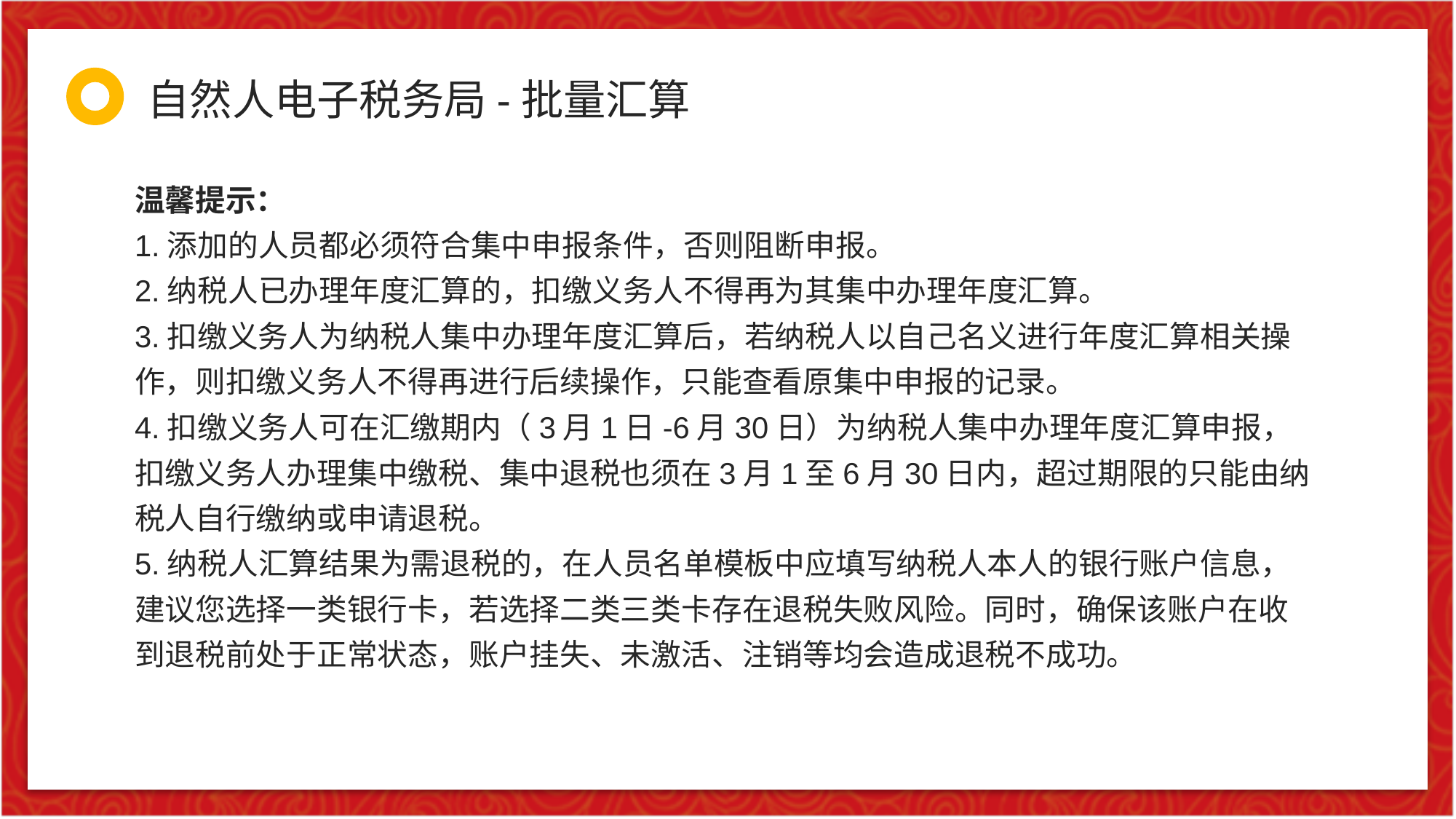

自然人电子税务局-批量汇算

温馨提示：
1.添加的人员都必须符合集中申报条件，否则阻断申报。
2.纳税人已办理年度汇算的，扣缴义务人不得再为其集中办理年度汇算。
3.扣缴义务人为纳税人集中办理年度汇算后，若纳税人以自己名义进行年度汇算相关操作，则扣缴义务人不得再进行后续操作，只能查看原集中申报的记录。
4.扣缴义务人可在汇缴期内（3月1日-6月30日）为纳税人集中办理年度汇算申报，扣缴义务人办理集中缴税、集中退税也须在3月1至6月30日内，超过期限的只能由纳税人自行缴纳或申请退税。
5.纳税人汇算结果为需退税的，在人员名单模板中应填写纳税人本人的银行账户信息，建议您选择一类银行卡，若选择二类三类卡存在退税失败风险。同时，确保该账户在收到退税前处于正常状态，账户挂失、未激活、注销等均会造成退税不成功。